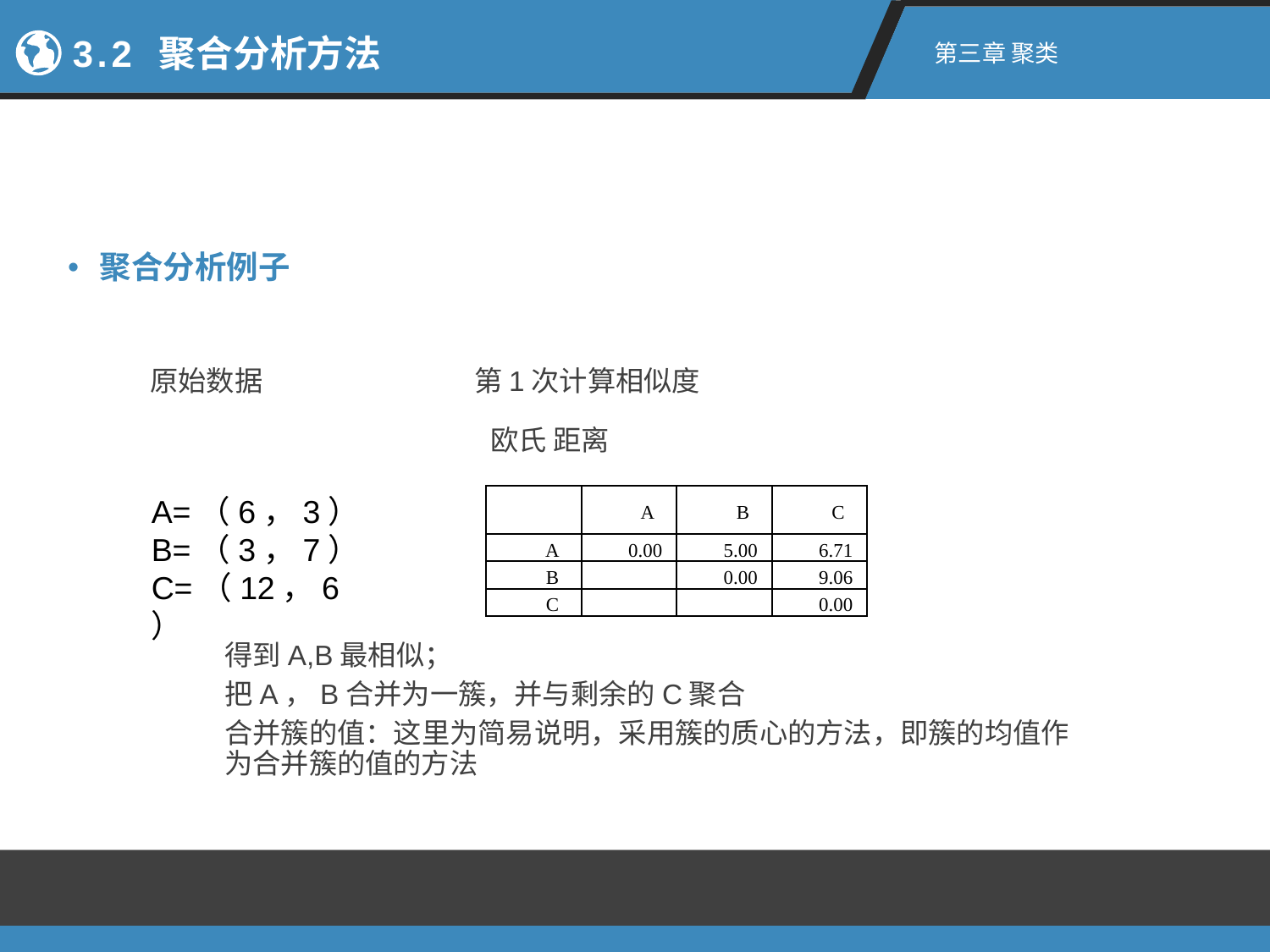

3.2 聚合分析方法

第三章 聚类

聚合分析例子

原始数据
第1次计算相似度
欧氏 距离
A=（6，3）
B=（3，7）
C=（12，6）
|  | A | B | C |
| --- | --- | --- | --- |
| A | 0.00 | 5.00 | 6.71 |
| B |  | 0.00 | 9.06 |
| C |  |  | 0.00 |
得到A,B最相似；
把A，B合并为一簇，并与剩余的C聚合
合并簇的值：这里为简易说明，采用簇的质心的方法，即簇的均值作为合并簇的值的方法